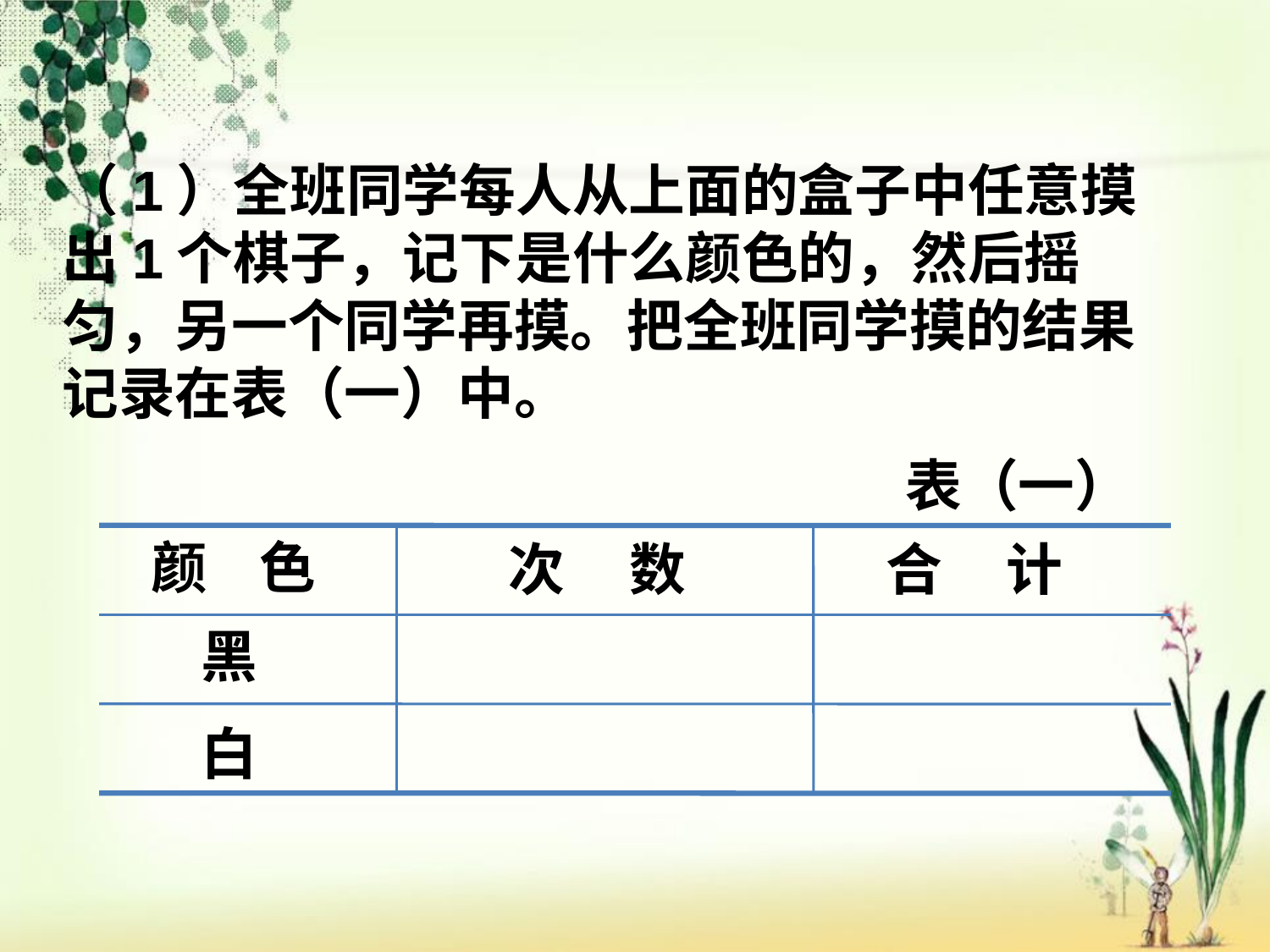

（1）全班同学每人从上面的盒子中任意摸出1个棋子，记下是什么颜色的，然后摇匀，另一个同学再摸。把全班同学摸的结果记录在表（一）中。
表（一）
颜    色
黑
次     数
合     计
白